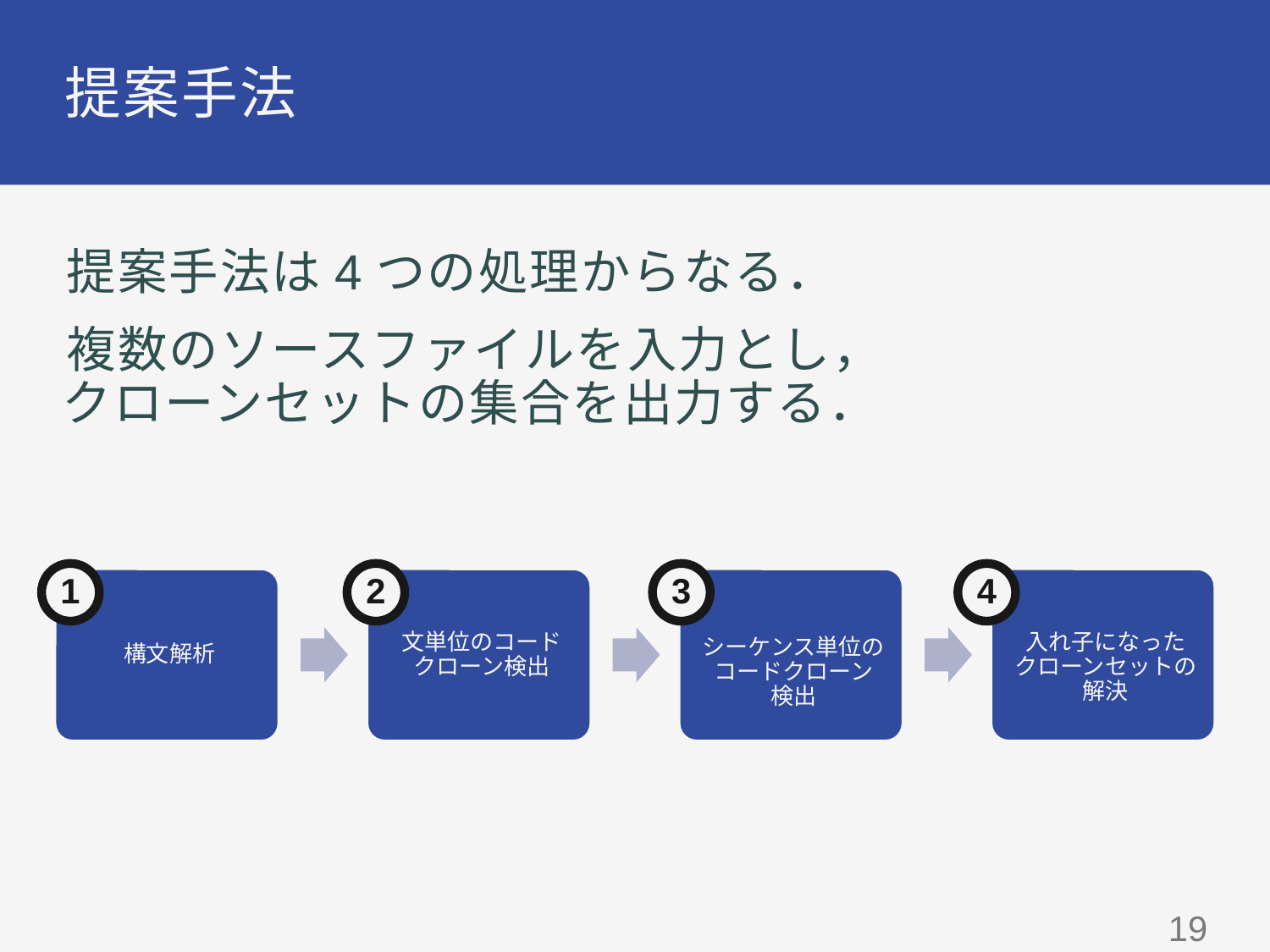

# 提案手法
提案手法は4つの処理からなる．
複数のソースファイルを入力とし，
クローンセットの集合を出力する．
1
3
4
2
構文解析

文単位のコード
クローン検出

シーケンス単位の
コードクローン
検出

入れ子になった
クローンセットの
解決
19